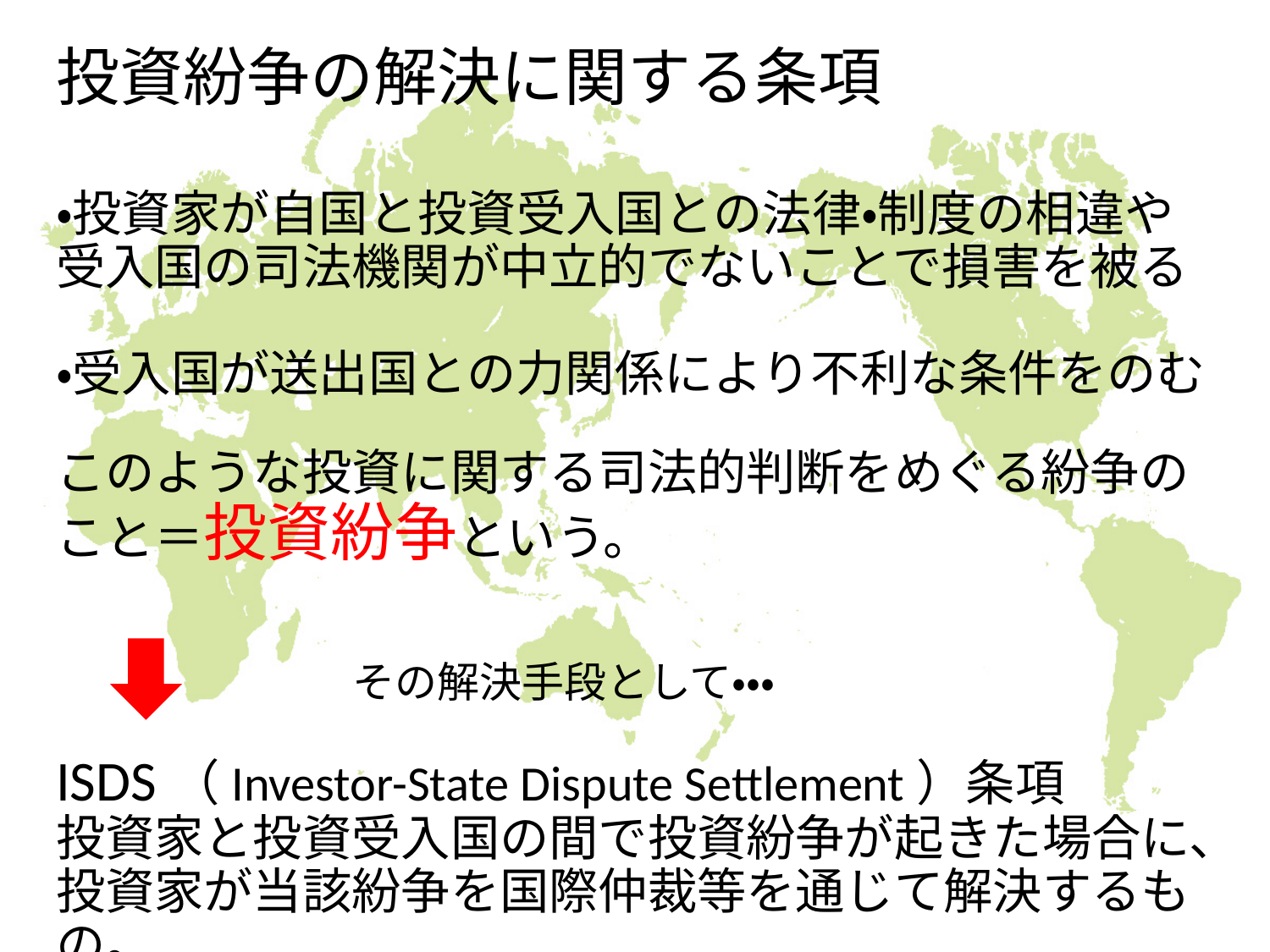

# 投資紛争の解決に関する条項
・投資家が自国と投資受入国との法律・制度の相違や受入国の司法機関が中立的でないことで損害を被る
・受入国が送出国との力関係により不利な条件をのむ

このような投資に関する司法的判断をめぐる紛争のこと＝投資紛争という。

　　　　　　　その解決手段として・・・

ISDS（Investor-State Dispute Settlement）条項
投資家と投資受入国の間で投資紛争が起きた場合に、
投資家が当該紛争を国際仲裁等を通じて解決するもの。